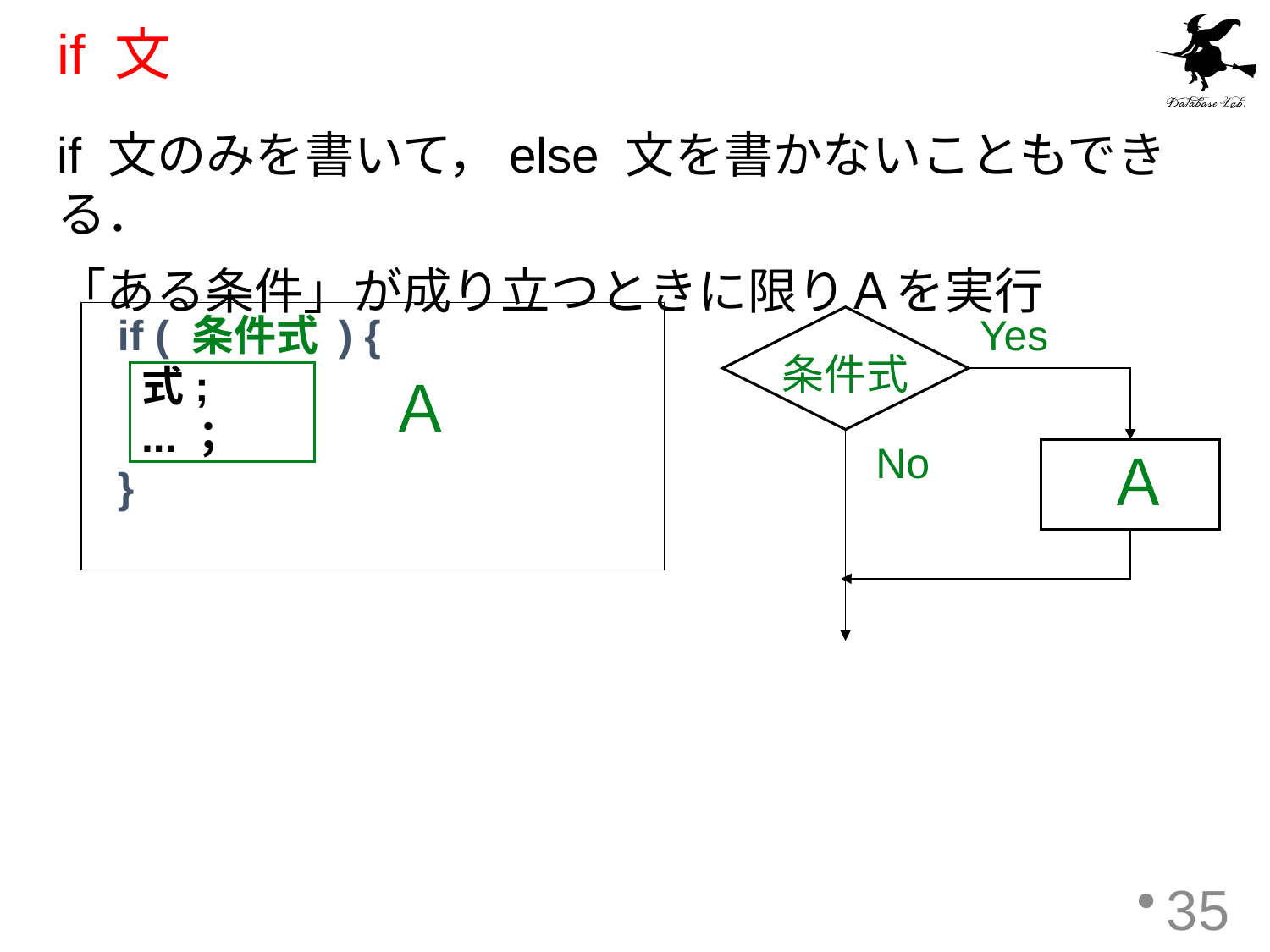

# if 文
if 文のみを書いて，else 文を書かないこともできる．
「ある条件」が成り立つときに限りＡを実行
  if ( 条件式 ) {
    式;
    ...；
  }

Yes

条件式

Ａ
No
Ａ

35